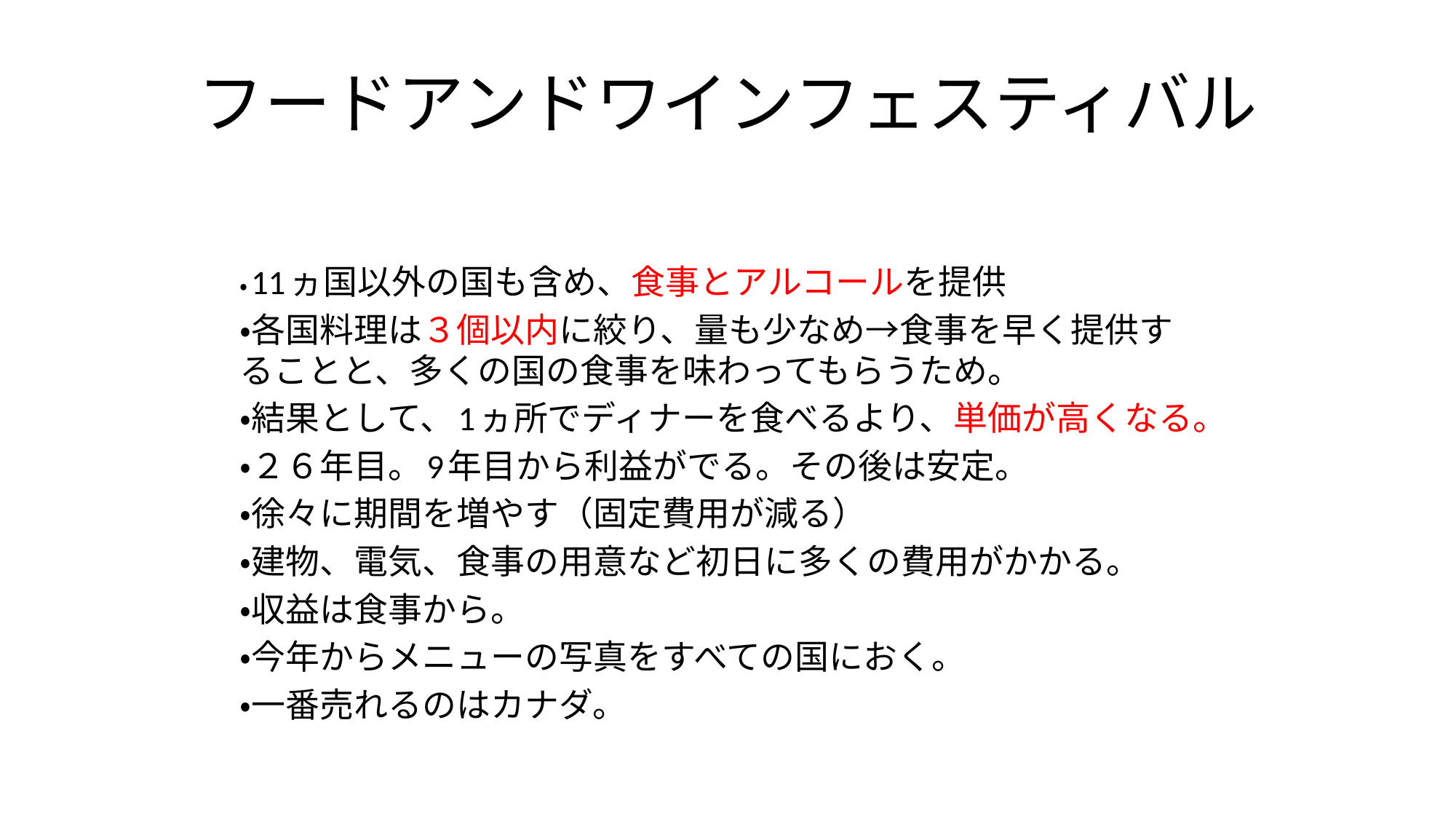

# フードアンドワインフェスティバル
・11ヵ国以外の国も含め、食事とアルコールを提供
・各国料理は３個以内に絞り、量も少なめ→食事を早く提供することと、多くの国の食事を味わってもらうため。
・結果として、1ヵ所でディナーを食べるより、単価が高くなる。
・２６年目。9年目から利益がでる。その後は安定。
・徐々に期間を増やす（固定費用が減る）
・建物、電気、食事の用意など初日に多くの費用がかかる。
・収益は食事から。
・今年からメニューの写真をすべての国におく。
・一番売れるのはカナダ。